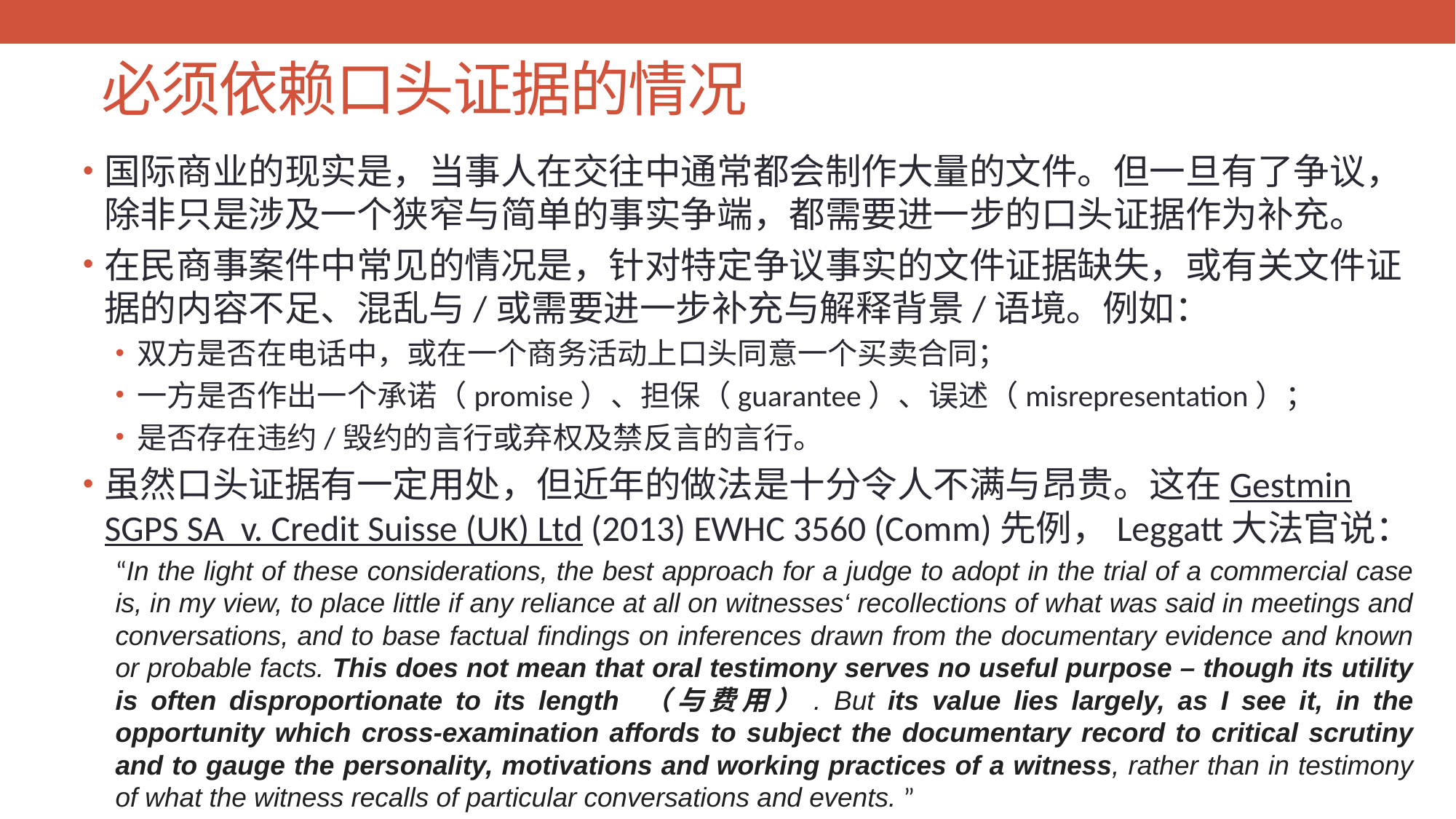

# 必须依赖口头证据的情况
国际商业的现实是，当事人在交往中通常都会制作大量的文件。但一旦有了争议，除非只是涉及一个狭窄与简单的事实争端，都需要进一步的口头证据作为补充。
在民商事案件中常见的情况是，针对特定争议事实的文件证据缺失，或有关文件证据的内容不足、混乱与/或需要进一步补充与解释背景/语境。例如：
双方是否在电话中，或在一个商务活动上口头同意一个买卖合同；
一方是否作出一个承诺（promise）、担保（guarantee）、误述（misrepresentation）；
是否存在违约/毁约的言行或弃权及禁反言的言行。
虽然口头证据有一定用处，但近年的做法是十分令人不满与昂贵。这在Gestmin SGPS SA  v. Credit Suisse (UK) Ltd (2013) EWHC 3560 (Comm)先例，Leggatt大法官说：
“In the light of these considerations, the best approach for a judge to adopt in the trial of a commercial case is, in my view, to place little if any reliance at all on witnesses‘ recollections of what was said in meetings and conversations, and to base factual findings on inferences drawn from the documentary evidence and known or probable facts. This does not mean that oral testimony serves no useful purpose – though its utility is often disproportionate to its length （与费用）. But its value lies largely, as I see it, in the opportunity which cross-examination affords to subject the documentary record to critical scrutiny and to gauge the personality, motivations and working practices of a witness, rather than in testimony of what the witness recalls of particular conversations and events. ”